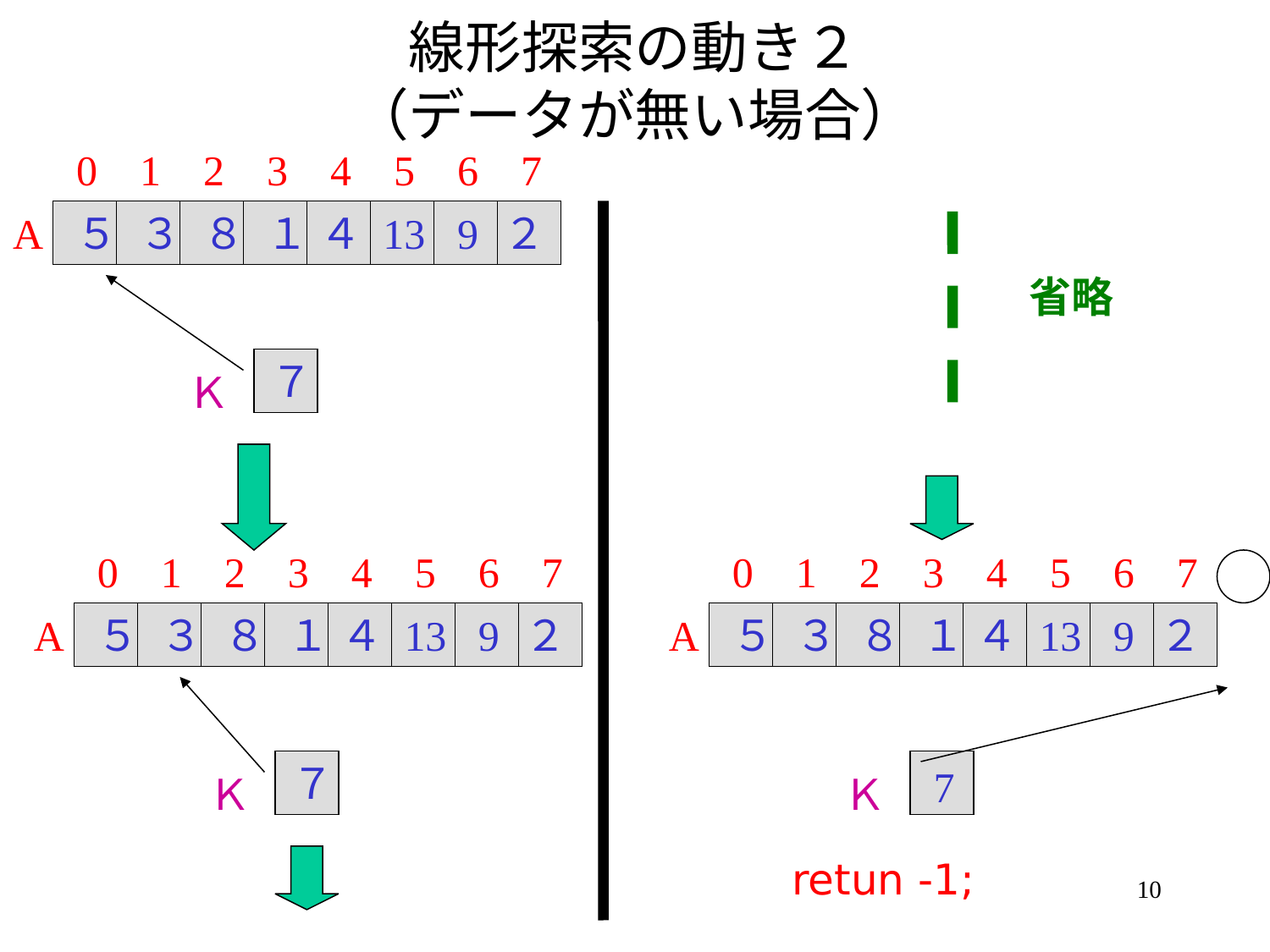

# 線形探索の動き２ （データが無い場合）
0
1
2
3
4
5
6
7
A

５
３
８
１
４
13
9
２

省略

７
Ｋ

0
1
2
3
4
5
6
7
0
1
2
3
4
5
6
7

A

５
３
８
１
４
13
9
２
A

５
３
８
１
４
13
9
２

７

7
Ｋ
Ｋ

retun -1;
10